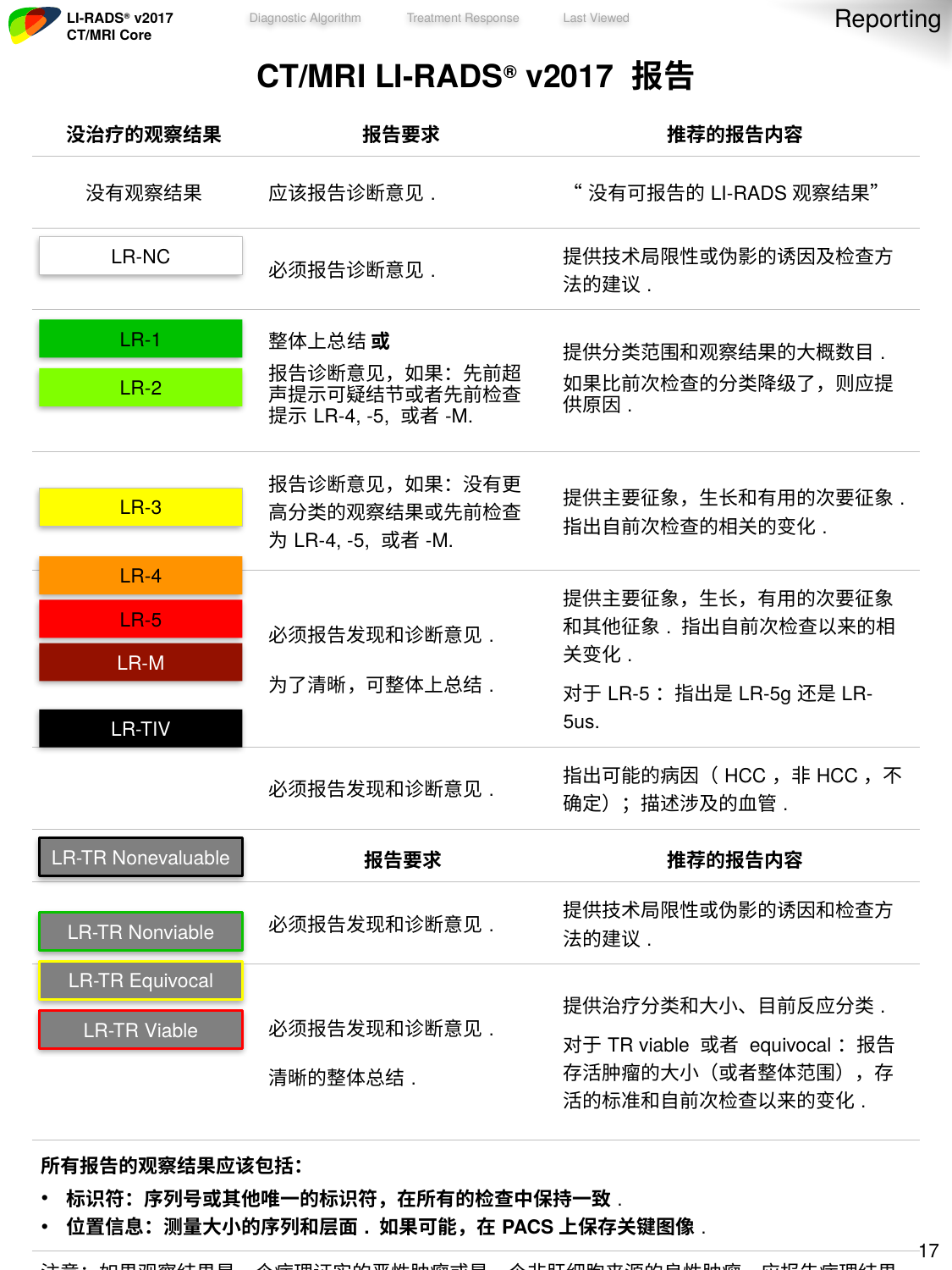

Reporting
| CT/MRI LI-RADS® v2017 报告 |  |  |
| --- | --- | --- |
| 没治疗的观察结果 | 报告要求 | 推荐的报告内容 |
| 没有观察结果 | 应该报告诊断意见. | “没有可报告的LI-RADS观察结果” |
|  | 必须报告诊断意见. | 提供技术局限性或伪影的诱因及检查方法的建议. |
|  | 整体上总结 或 报告诊断意见，如果：先前超声提示可疑结节或者先前检查提示LR-4, -5, 或者-M. | 提供分类范围和观察结果的大概数目. 如果比前次检查的分类降级了，则应提供原因. |
|  | 报告诊断意见，如果：没有更高分类的观察结果或先前检查为LR-4, -5, 或者-M. | 提供主要征象，生长和有用的次要征象. 指出自前次检查的相关的变化. |
|  | 必须报告发现和诊断意见. 为了清晰，可整体上总结. | 提供主要征象，生长，有用的次要征象和其他征象. 指出自前次检查以来的相关变化. 对于LR-5：指出是LR-5g还是LR-5us. |
|  | 必须报告发现和诊断意见. | 指出可能的病因（HCC，非HCC，不确定）；描述涉及的血管. |
| 治疗后的观察结果 | 报告要求 | 推荐的报告内容 |
|  | 必须报告发现和诊断意见. | 提供技术局限性或伪影的诱因和检查方法的建议. |
|  | 必须报告发现和诊断意见. 清晰的整体总结. | 提供治疗分类和大小、目前反应分类. 对于TR viable 或者 equivocal：报告存活肿瘤的大小（或者整体范围），存活的标准和自前次检查以来的变化. |
| 所有报告的观察结果应该包括： 标识符：序列号或其他唯一的标识符，在所有的检查中保持一致. 位置信息：测量大小的序列和层面. 如果可能，在PACS上保存关键图像. |  |  |
| 注意：如果观察结果是一个病理证实的恶性肿瘤或是一个非肝细胞来源的良性肿瘤，应报告病理结果而不是LI-RADS分类. 详见FAQs. |  |  |
LR-NC
LR-1
LR-2
LR-3
LR-4
LR-5
LR-M
LR-TIV
LR-TR Nonevaluable
LR-TR Nonviable
LR-TR Equivocal
LR-TR Viable
17